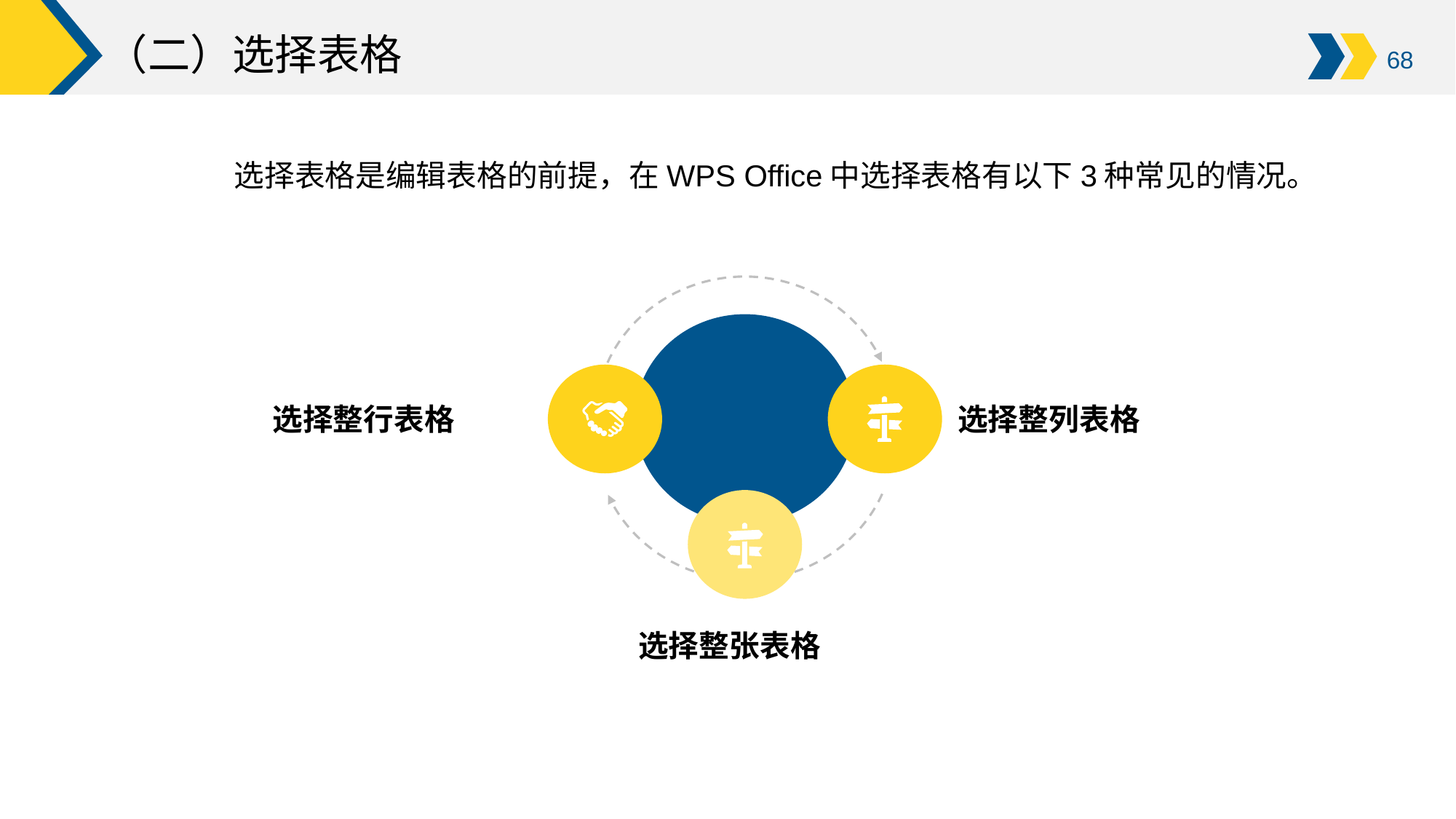

# （二）选择表格
2．未来新一代计算机芯片技术
2．精确插入表格
选择表格是编辑表格的前提，在WPS Office中选择表格有以下3种常见的情况。

选择整列表格
选择整行表格
选择整张表格